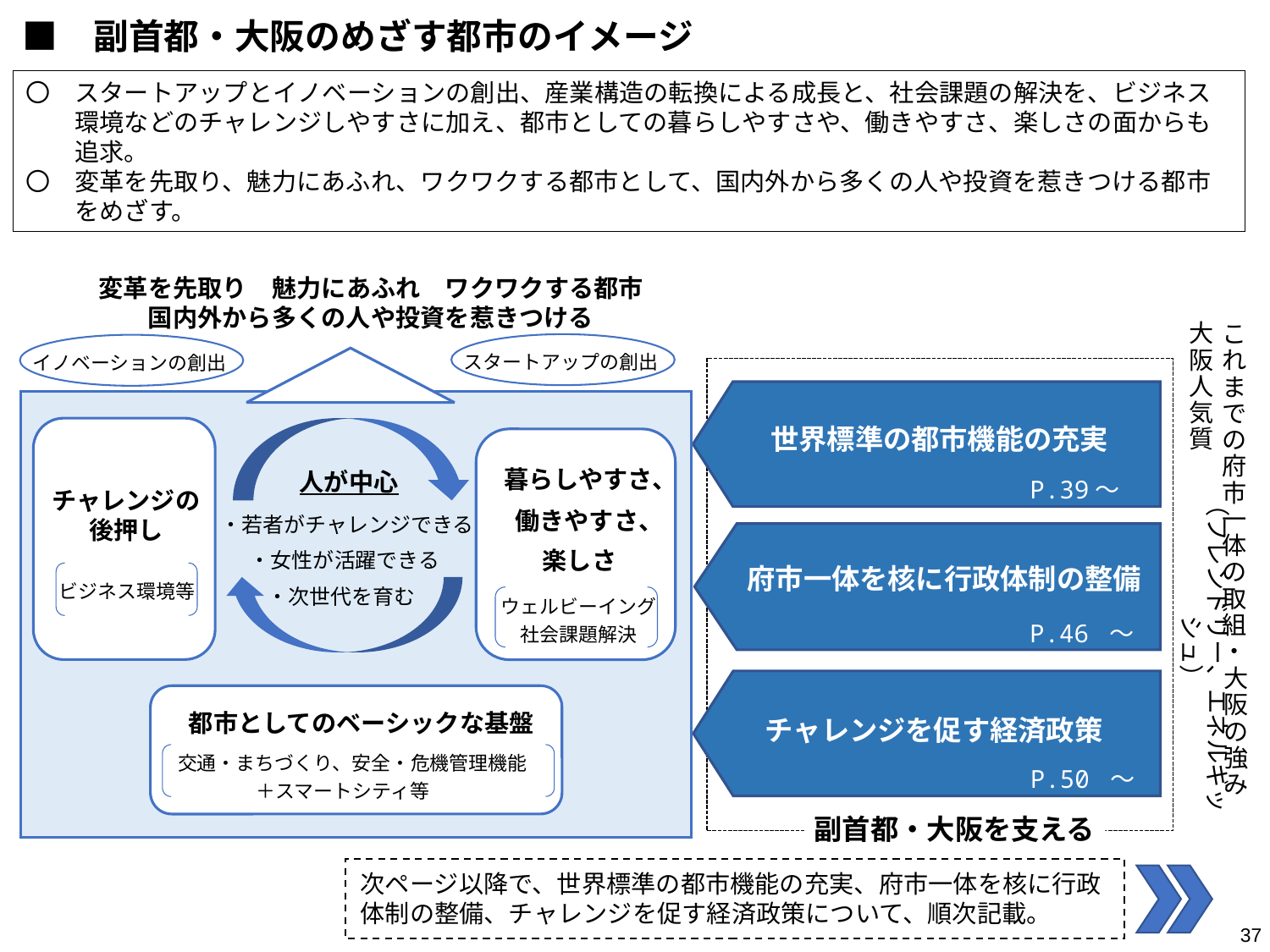

■　副首都・大阪のめざす都市のイメージ
〇　スタートアップとイノベーションの創出、産業構造の転換による成長と、社会課題の解決を、ビジネス
　　環境などのチャレンジしやすさに加え、都市としての暮らしやすさや、働きやすさ、楽しさの面からも
　　追求。
〇　変革を先取り、魅力にあふれ、ワクワクする都市として、国内外から多くの人や投資を惹きつける都市
　　をめざす。

変革を先取り　魅力にあふれ　ワクワクする都市
国内外から多くの人や投資を惹きつける
大阪人気質

これまでの府市一体の取組・

スタートアップの創出

イノベーションの創出

世界標準の都市機能の充実

暮らしやすさ、
（フレンドリー、エネルギッシュ）
人が中心
P.39～
チャレンジの
後押し
・若者がチャレンジできる
働きやすさ、

・女性が活躍できる

楽しさ
府市一体を核に行政体制の整備
ビジネス環境等
・次世代を育む

ウェルビーイング
社会課題解決

P.46 ～
大阪の強み

都市としてのベーシックな基盤
チャレンジを促す経済政策
交通・まちづくり、安全・危機管理機能
＋スマートシティ等
P.50 ～

副首都・大阪を支える
次ページ以降で、世界標準の都市機能の充実、府市一体を核に行政体制の整備、チャレンジを促す経済政策について、順次記載。

37